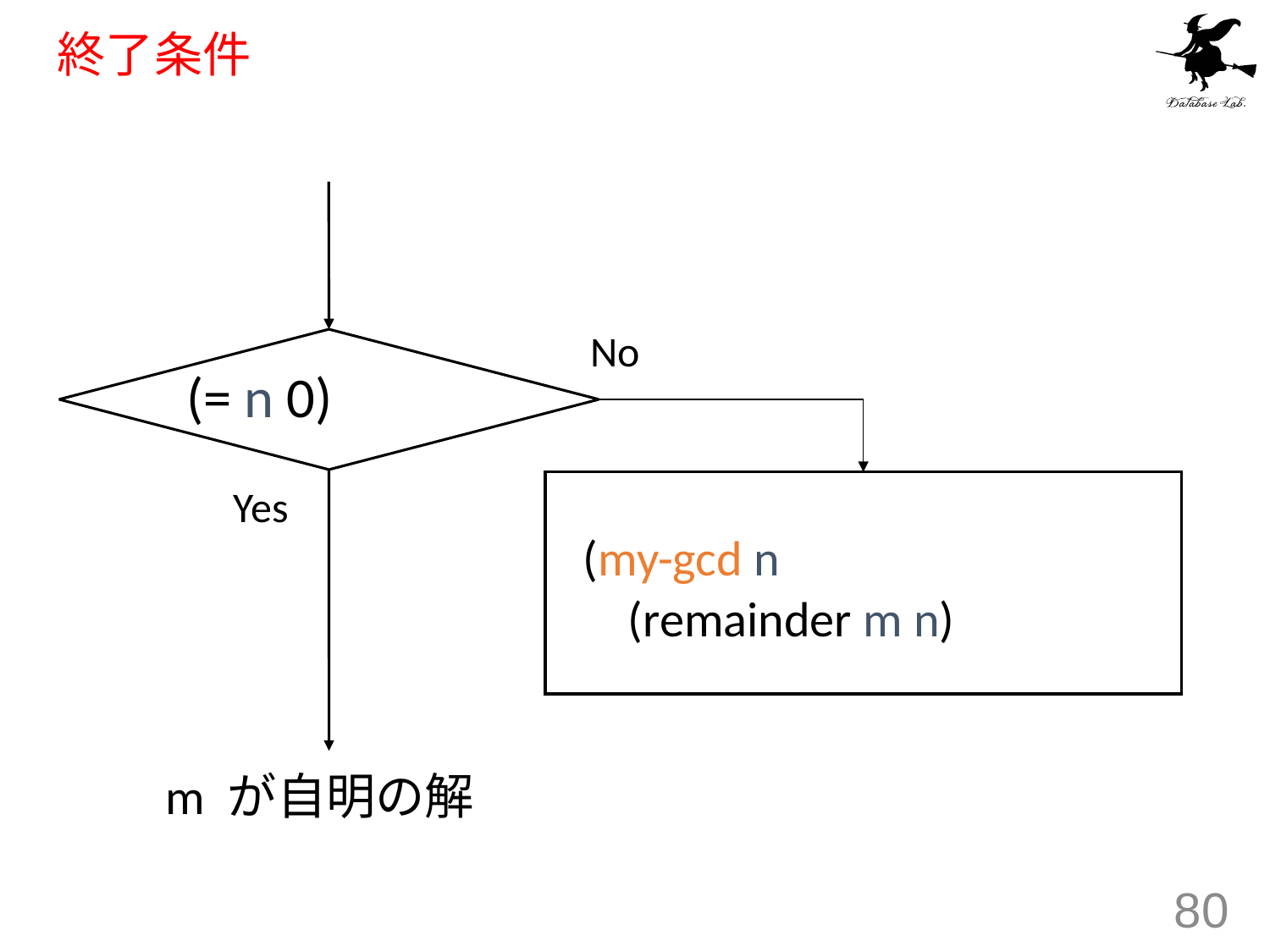

# 終了条件

No

(= n 0)

Yes
(my-gcd n
    (remainder m n)
m が自明の解
80